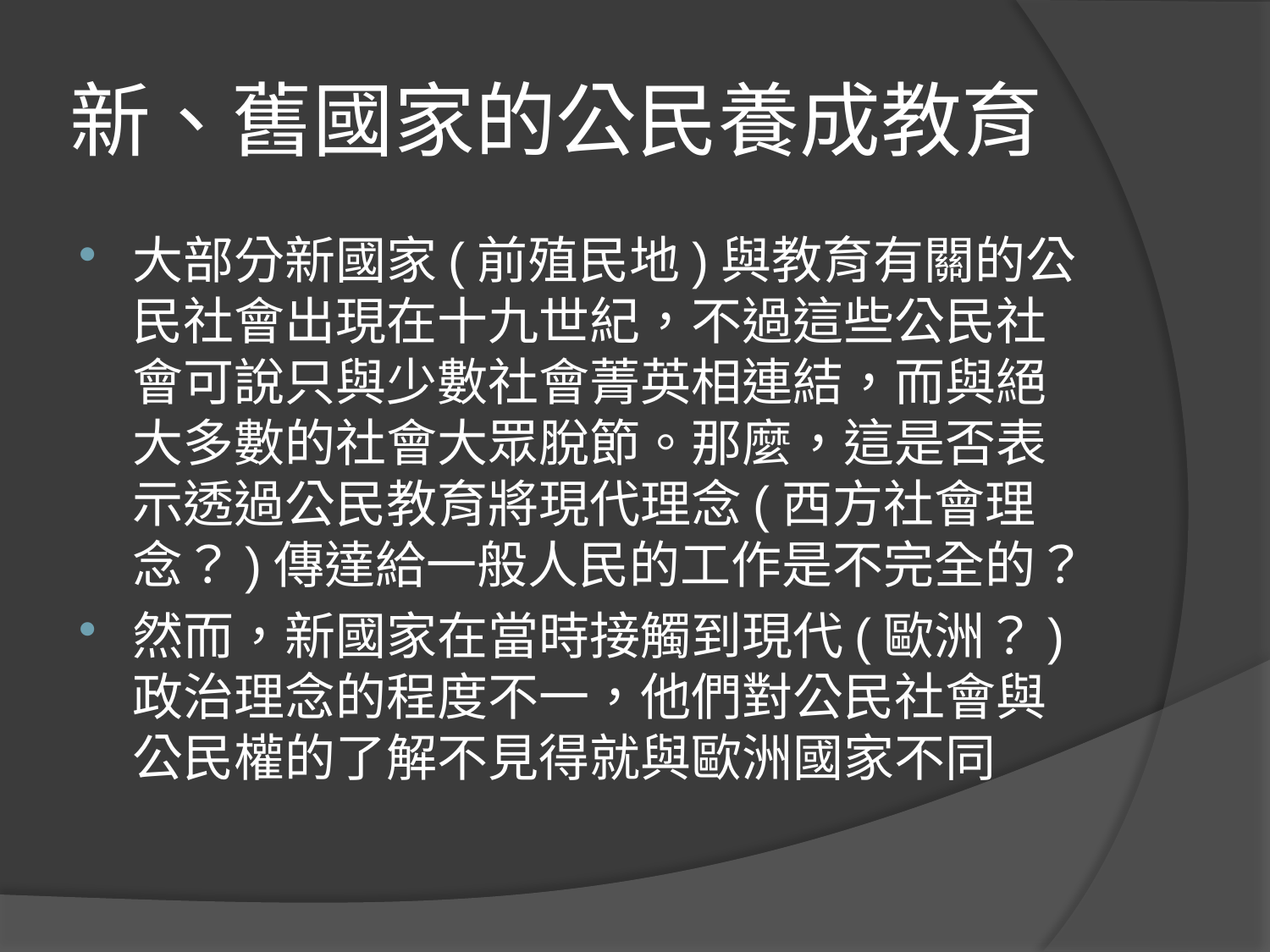

# 新、舊國家的公民養成教育
大部分新國家(前殖民地)與教育有關的公民社會出現在十九世紀，不過這些公民社會可說只與少數社會菁英相連結，而與絕大多數的社會大眾脫節。那麼，這是否表示透過公民教育將現代理念(西方社會理念？)傳達給一般人民的工作是不完全的？
然而，新國家在當時接觸到現代(歐洲？)政治理念的程度不一，他們對公民社會與公民權的了解不見得就與歐洲國家不同